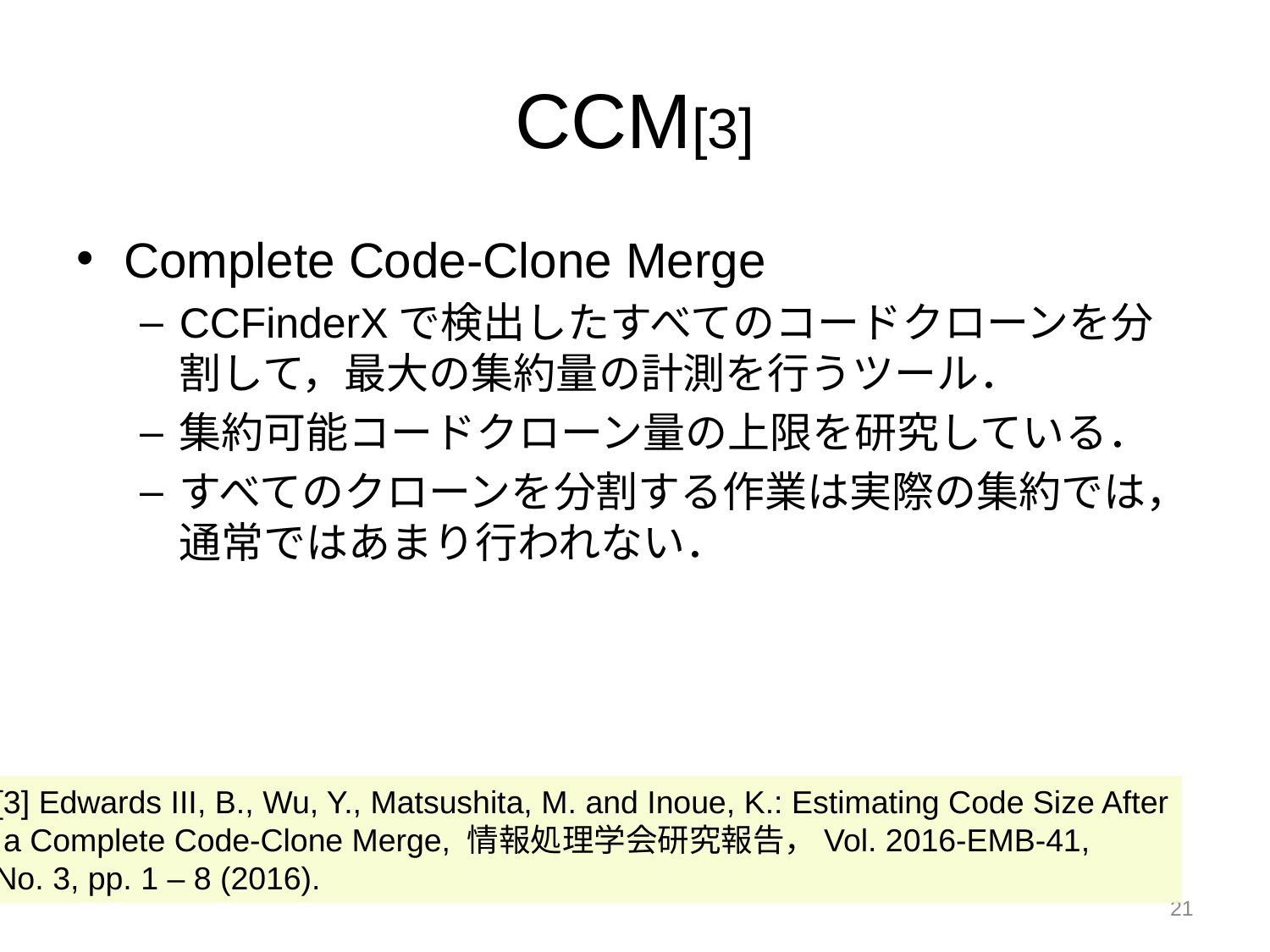

# CCM[3]
Complete Code-Clone Merge
CCFinderXで検出したすべてのコードクローンを分割して，最大の集約量の計測を行うツール．
集約可能コードクローン量の上限を研究している．
すべてのクローンを分割する作業は実際の集約では，通常ではあまり行われない．

[3] Edwards III, B., Wu, Y., Matsushita, M. and Inoue, K.: Estimating Code Size After
 a Complete Code-Clone Merge, 情報処理学会研究報告，Vol. 2016-EMB-41,
No. 3, pp. 1 – 8 (2016).
21